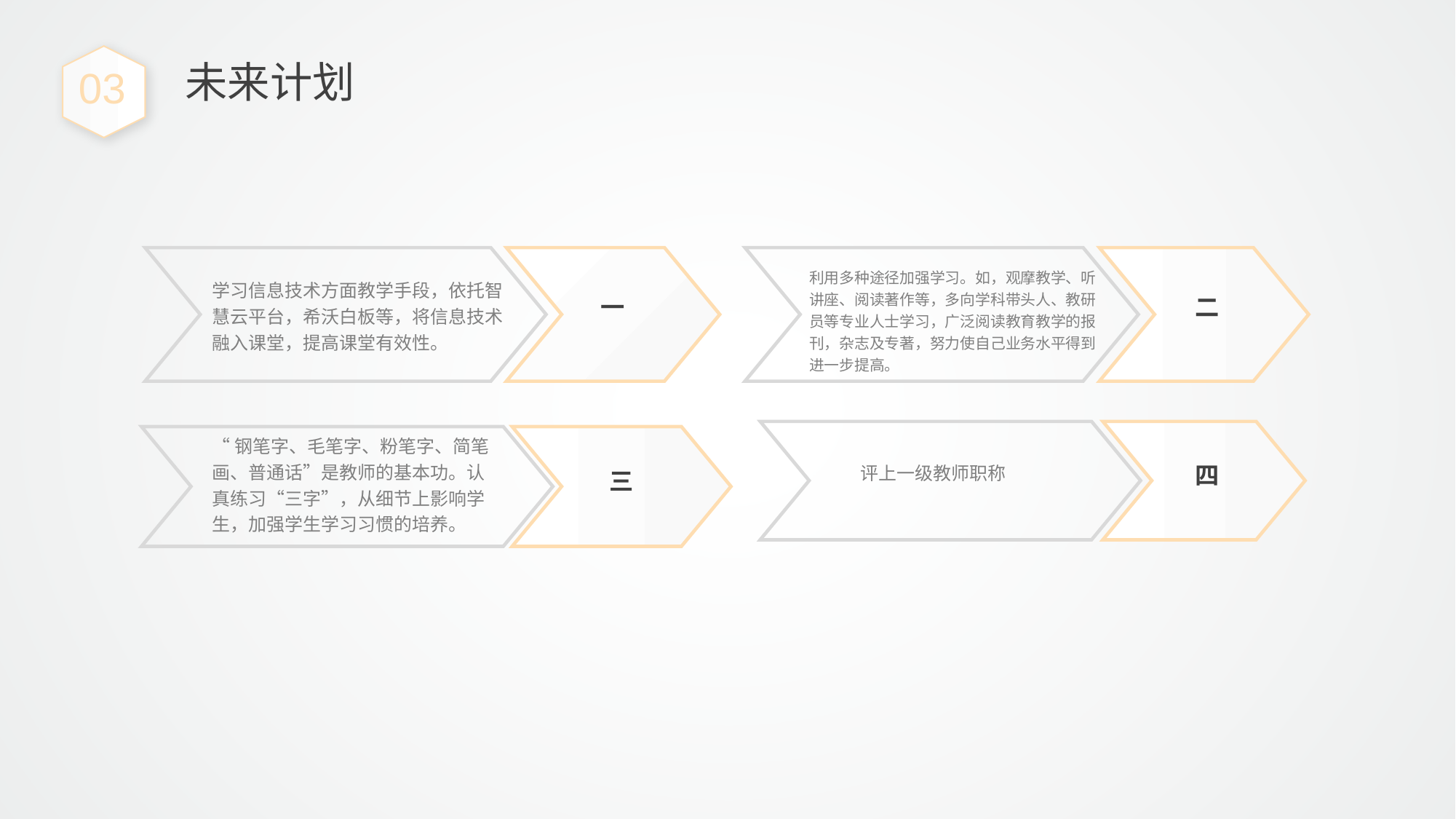

03
未来计划

学习信息技术方面教学手段，依托智慧云平台，希沃白板等，将信息技术
融入课堂，提高课堂有效性。
一

利用多种途径加强学习。如，观摩教学、听讲座、阅读著作等，多向学科带头人、教研员等专业人士学习，广泛阅读教育教学的报刊，杂志及专著，努力使自己业务水平得到进一步提高。
二

“钢笔字、毛笔字、粉笔字、简笔画、普通话”是教师的基本功。认真练习“三字”，从细节上影响学生，加强学生学习习惯的培养。

三

评上一级教师职称
四